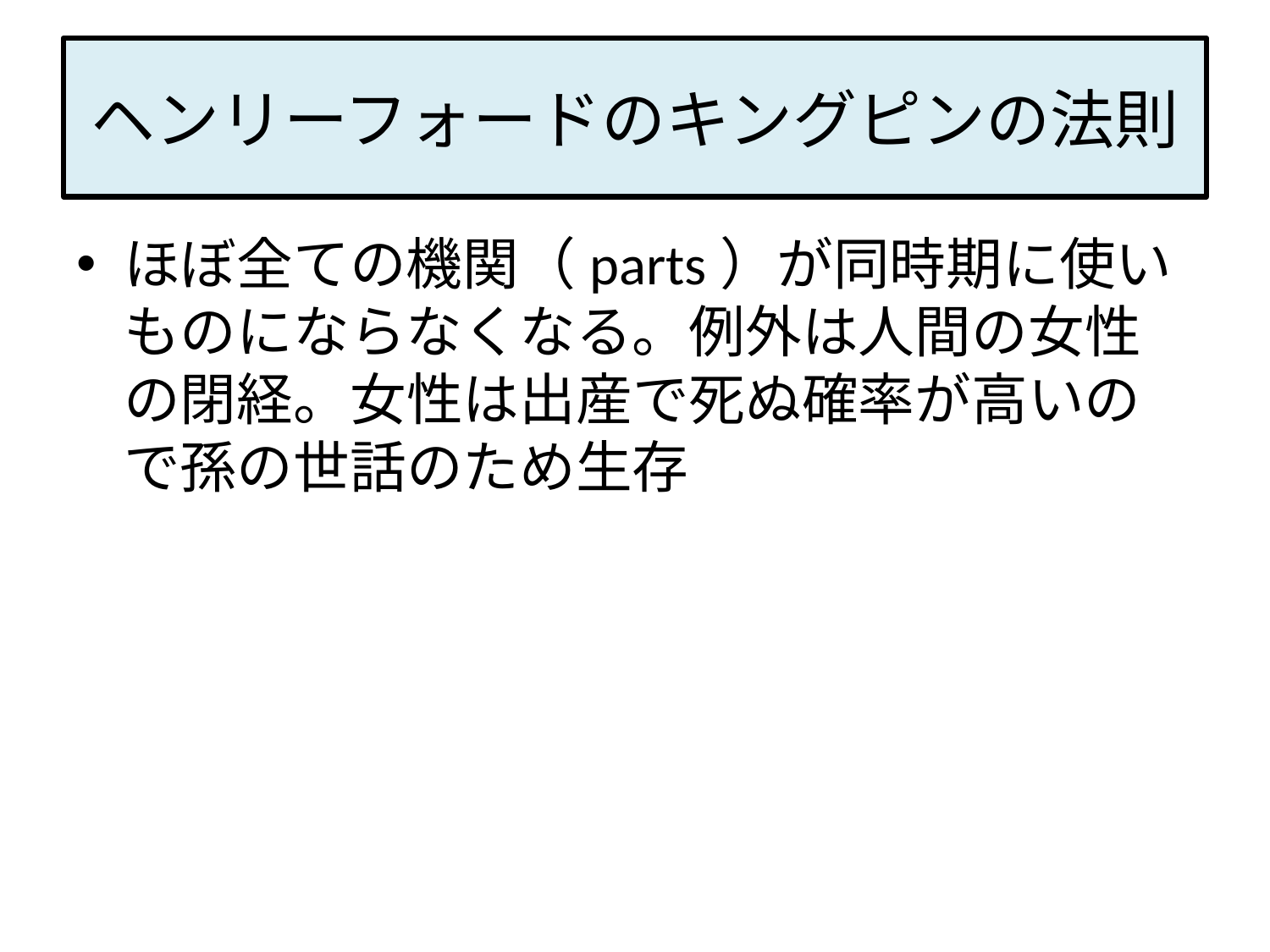

# ヘンリーフォードのキングピンの法則
ほぼ全ての機関（parts）が同時期に使いものにならなくなる。例外は人間の女性の閉経。女性は出産で死ぬ確率が高いので孫の世話のため生存